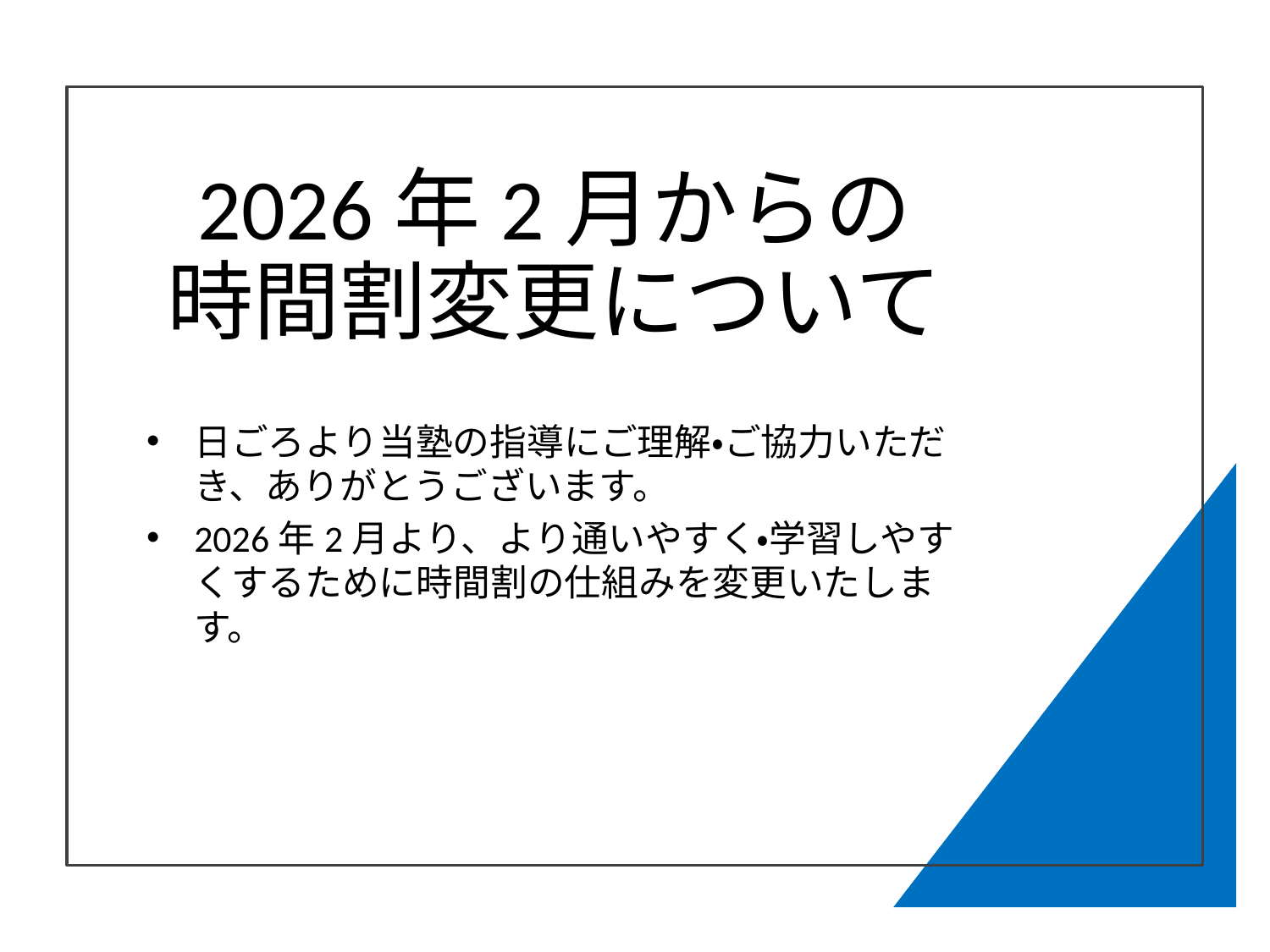

# 2026年2月からの 時間割変更について
日ごろより当塾の指導にご理解・ご協力いただき、ありがとうございます。
2026年2月より、より通いやすく・学習しやすくするために時間割の仕組みを変更いたします。